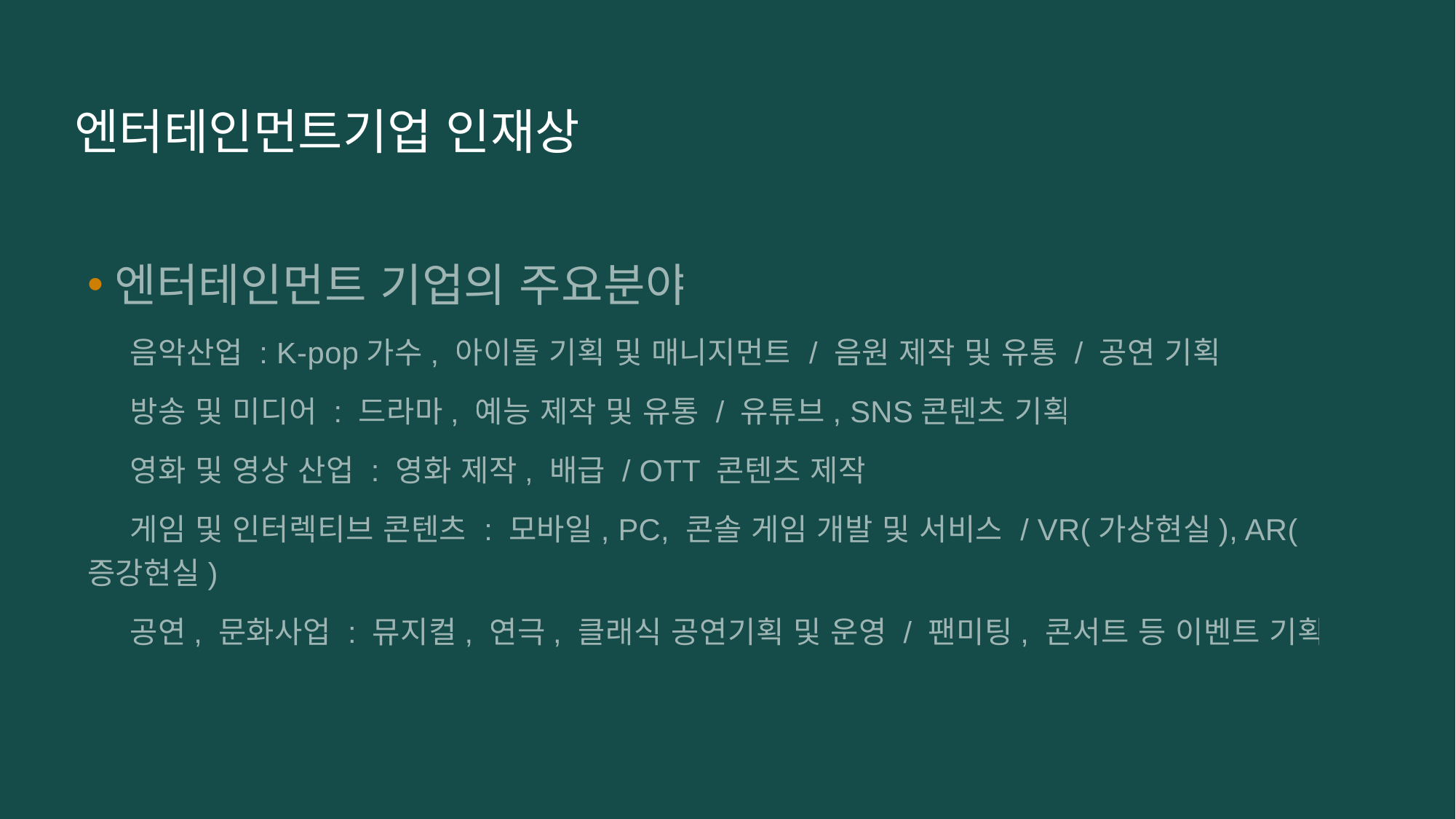

# 엔터테인먼트기업 인재상
엔터테인먼트 기업의 주요분야
    음악산업 : K-pop가수, 아이돌 기획 및 매니지먼트 / 음원 제작 및 유통 / 공연 기획
    방송 및 미디어 : 드라마, 예능 제작 및 유통 / 유튜브, SNS콘텐츠 기획
    영화 및 영상 산업 : 영화 제작, 배급 / OTT 콘텐츠 제작
    게임 및 인터렉티브 콘텐츠 : 모바일, PC, 콘솔 게임 개발 및 서비스 / VR(가상현실), AR(증강현실)
    공연, 문화사업 : 뮤지컬, 연극, 클래식 공연기획 및 운영 / 팬미팅, 콘서트 등 이벤트 기획